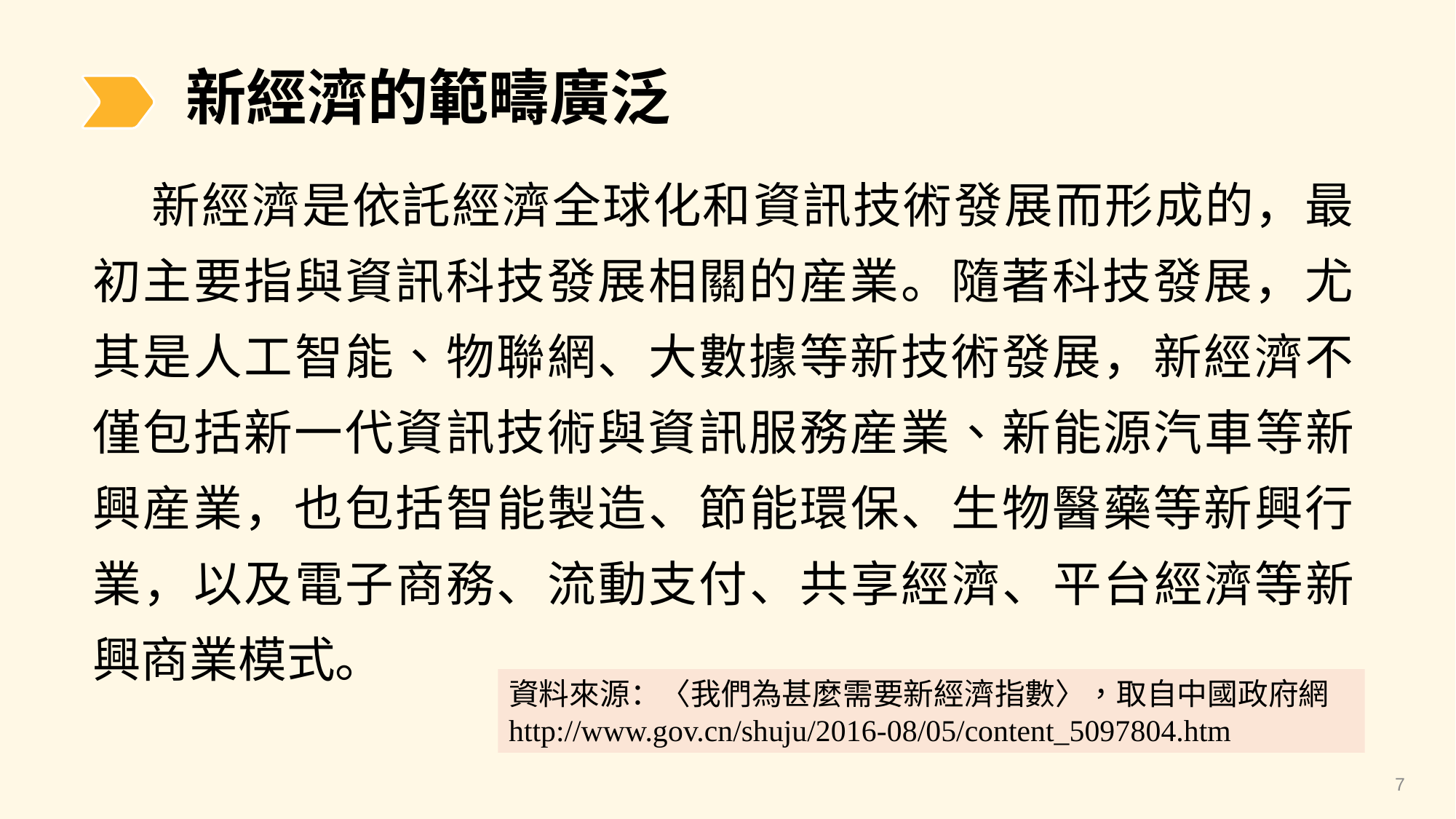

新經濟的範疇廣泛

     新經濟是依託經濟全球化和資訊技術發展而形成的，最初主要指與資訊科技發展相關的産業。隨著科技發展，尤其是人工智能、物聯網、大數據等新技術發展，新經濟不僅包括新一代資訊技術與資訊服務産業、新能源汽車等新興産業，也包括智能製造、節能環保、生物醫藥等新興行業，以及電子商務、流動支付、共享經濟、平台經濟等新興商業模式。
資料來源：〈我們為甚麼需要新經濟指數〉，取自中國政府網http://www.gov.cn/shuju/2016-08/05/content_5097804.htm